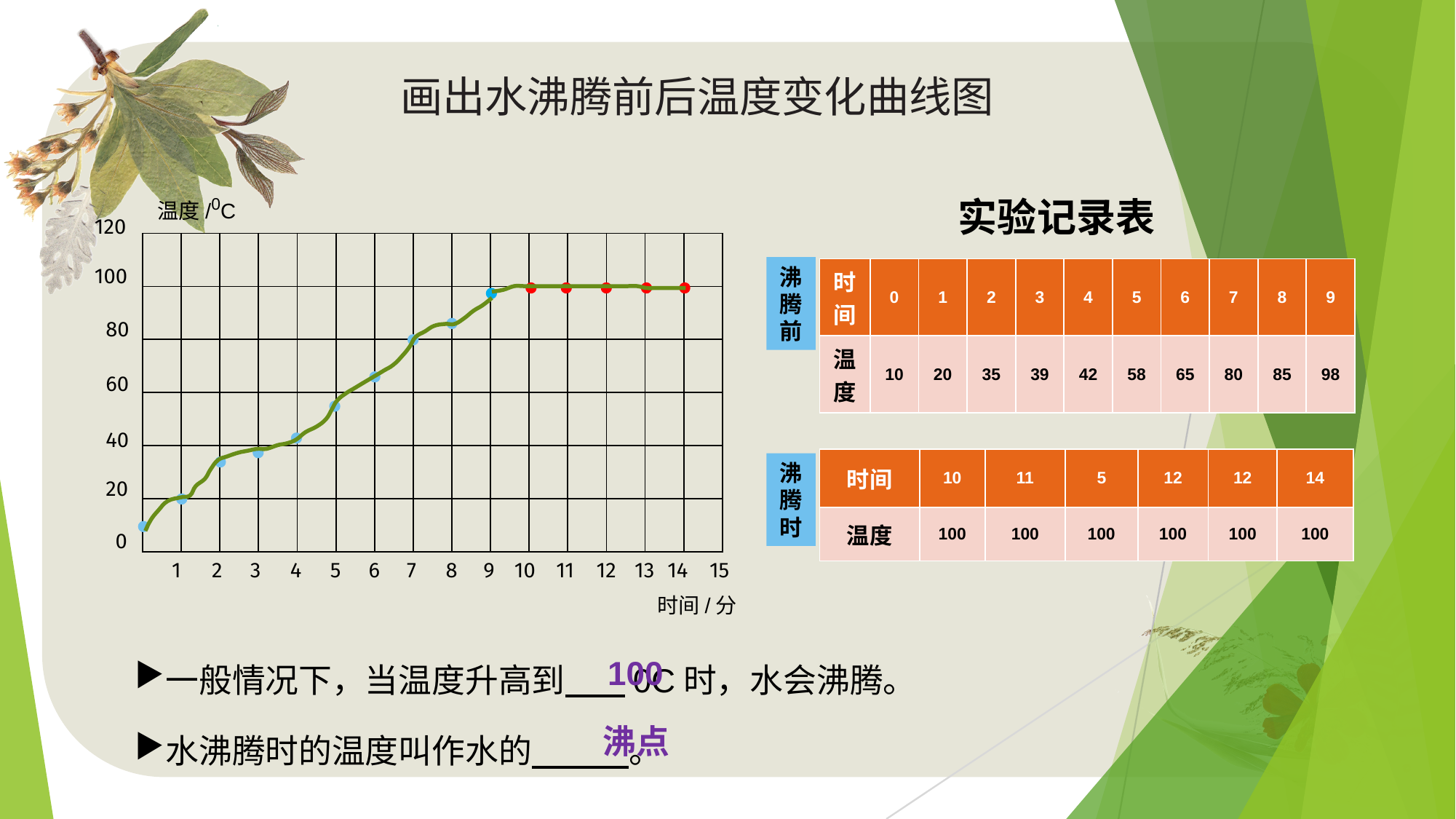

画出水沸腾前后温度变化曲线图
实验记录表
温度/0C
120
|  |  |  |  |  |  |  |  |  |  |  |  |  |  |  |
| --- | --- | --- | --- | --- | --- | --- | --- | --- | --- | --- | --- | --- | --- | --- |
|  |  |  |  |  |  |  |  |  |  |  |  |  |  |  |
|  |  |  |  |  |  |  |  |  |  |  |  |  |  |  |
|  |  |  |  |  |  |  |  |  |  |  |  |  |  |  |
|  |  |  |  |  |  |  |  |  |  |  |  |  |  |  |
|  |  |  |  |  |  |  |  |  |  |  |  |  |  |  |
沸腾前
100
| 时间 | 0 | 1 | 2 | 3 | 4 | 5 | 6 | 7 | 8 | 9 |
| --- | --- | --- | --- | --- | --- | --- | --- | --- | --- | --- |
| 温度 | 10 | 20 | 35 | 39 | 42 | 58 | 65 | 80 | 85 | 98 |

80

60

40

| 时间 | 10 | 11 | 5 | 12 | 12 | 14 |
| --- | --- | --- | --- | --- | --- | --- |
| 温度 | 100 | 100 | 100 | 100 | 100 | 100 |
沸腾时

20

0
1
2
3
4
5
6
7
8
9
10
11
12
13
14
15
时间/分
一般情况下，当温度升高到        0C时，水会沸腾。
水沸腾时的温度叫作水的             。
100
沸点